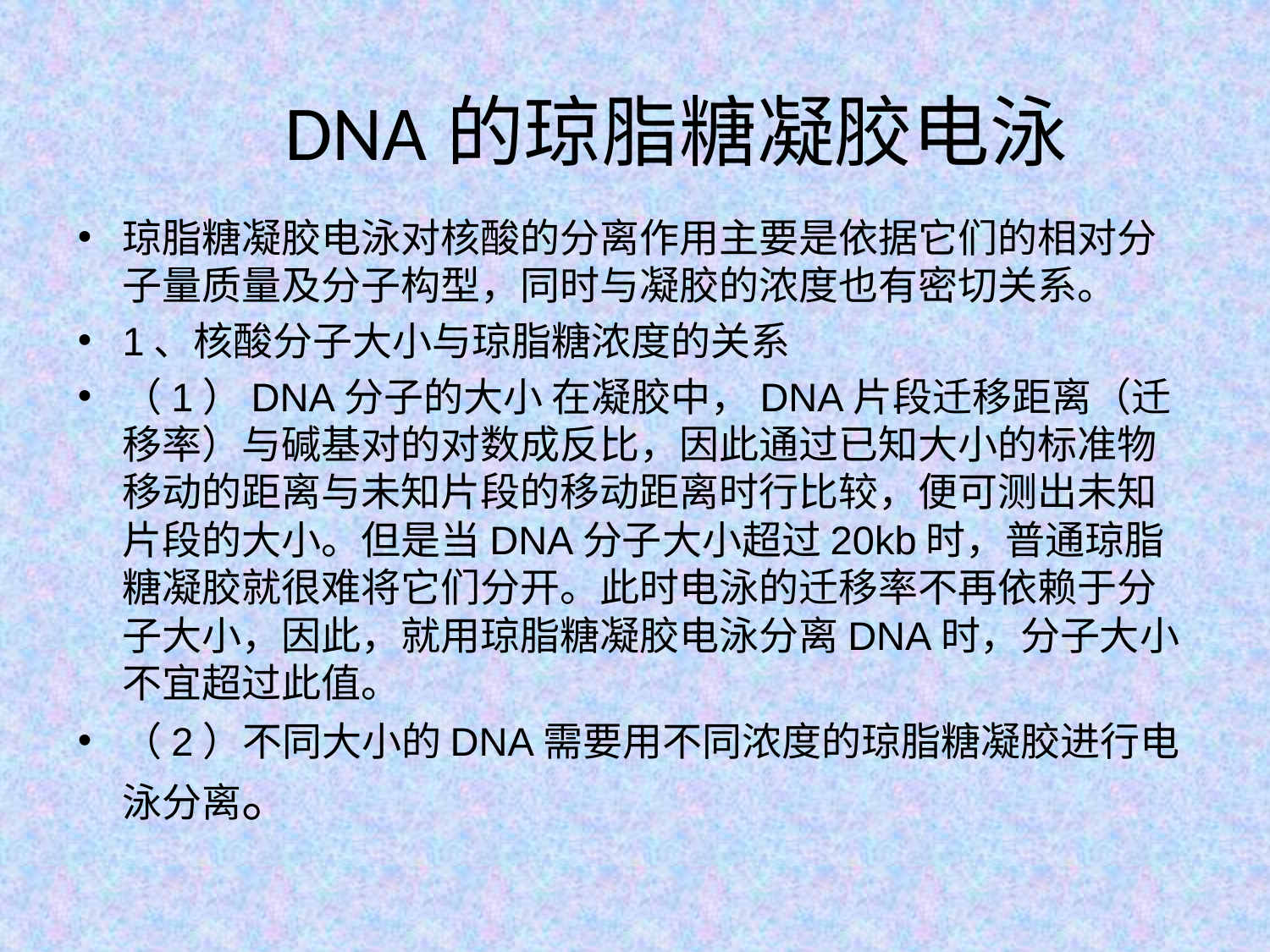

# DNA的琼脂糖凝胶电泳
琼脂糖凝胶电泳对核酸的分离作用主要是依据它们的相对分子量质量及分子构型，同时与凝胶的浓度也有密切关系。
1、核酸分子大小与琼脂糖浓度的关系
（1）DNA分子的大小 在凝胶中，DNA片段迁移距离（迁移率）与碱基对的对数成反比，因此通过已知大小的标准物移动的距离与未知片段的移动距离时行比较，便可测出未知片段的大小。但是当DNA分子大小超过20kb时，普通琼脂糖凝胶就很难将它们分开。此时电泳的迁移率不再依赖于分子大小，因此，就用琼脂糖凝胶电泳分离DNA时，分子大小不宜超过此值。
（2）不同大小的DNA需要用不同浓度的琼脂糖凝胶进行电泳分离。